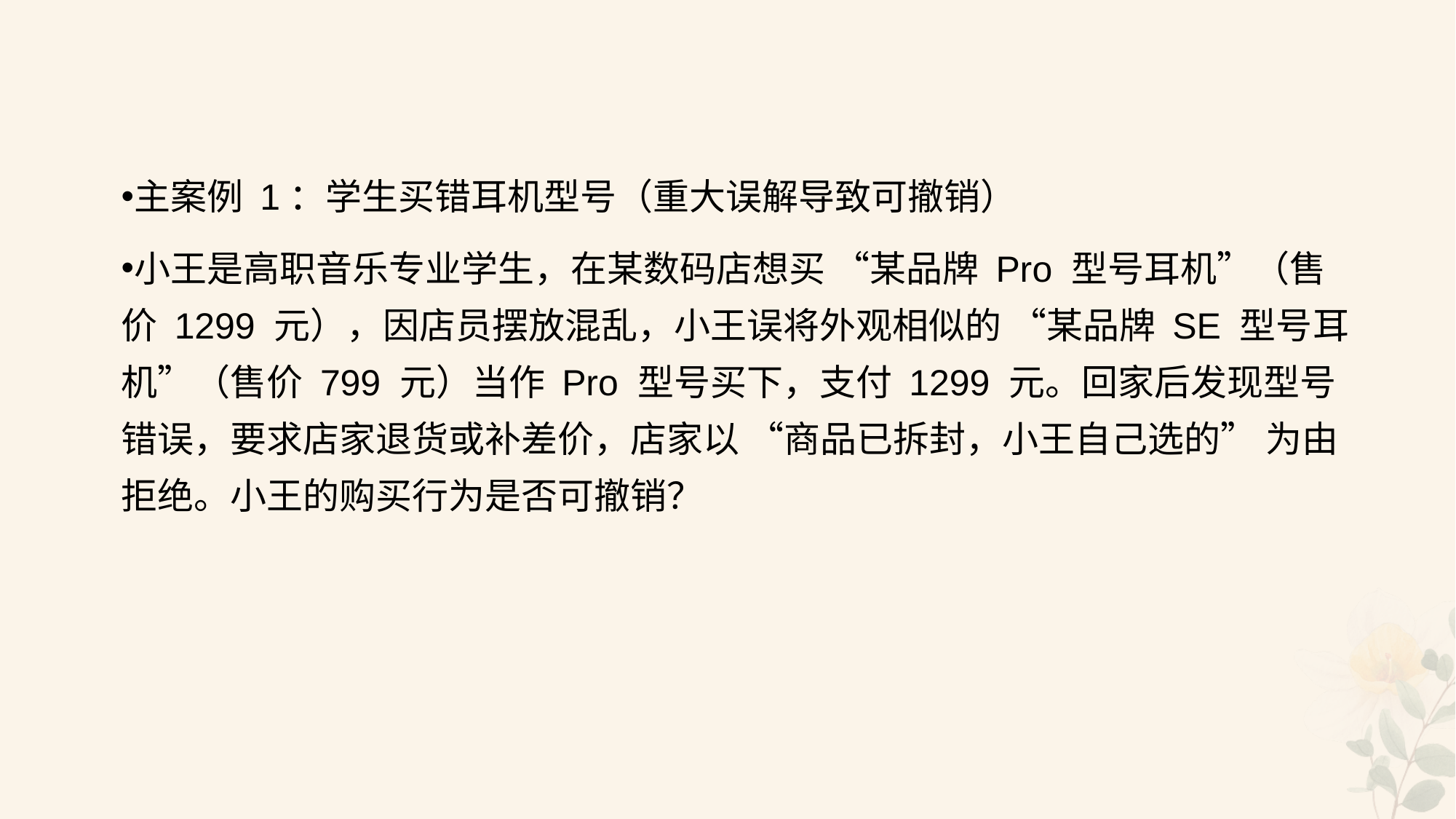

#
主案例 1：学生买错耳机型号（重大误解导致可撤销）
小王是高职音乐专业学生，在某数码店想买 “某品牌 Pro 型号耳机”（售价 1299 元），因店员摆放混乱，小王误将外观相似的 “某品牌 SE 型号耳机”（售价 799 元）当作 Pro 型号买下，支付 1299 元。回家后发现型号错误，要求店家退货或补差价，店家以 “商品已拆封，小王自己选的” 为由拒绝。小王的购买行为是否可撤销？